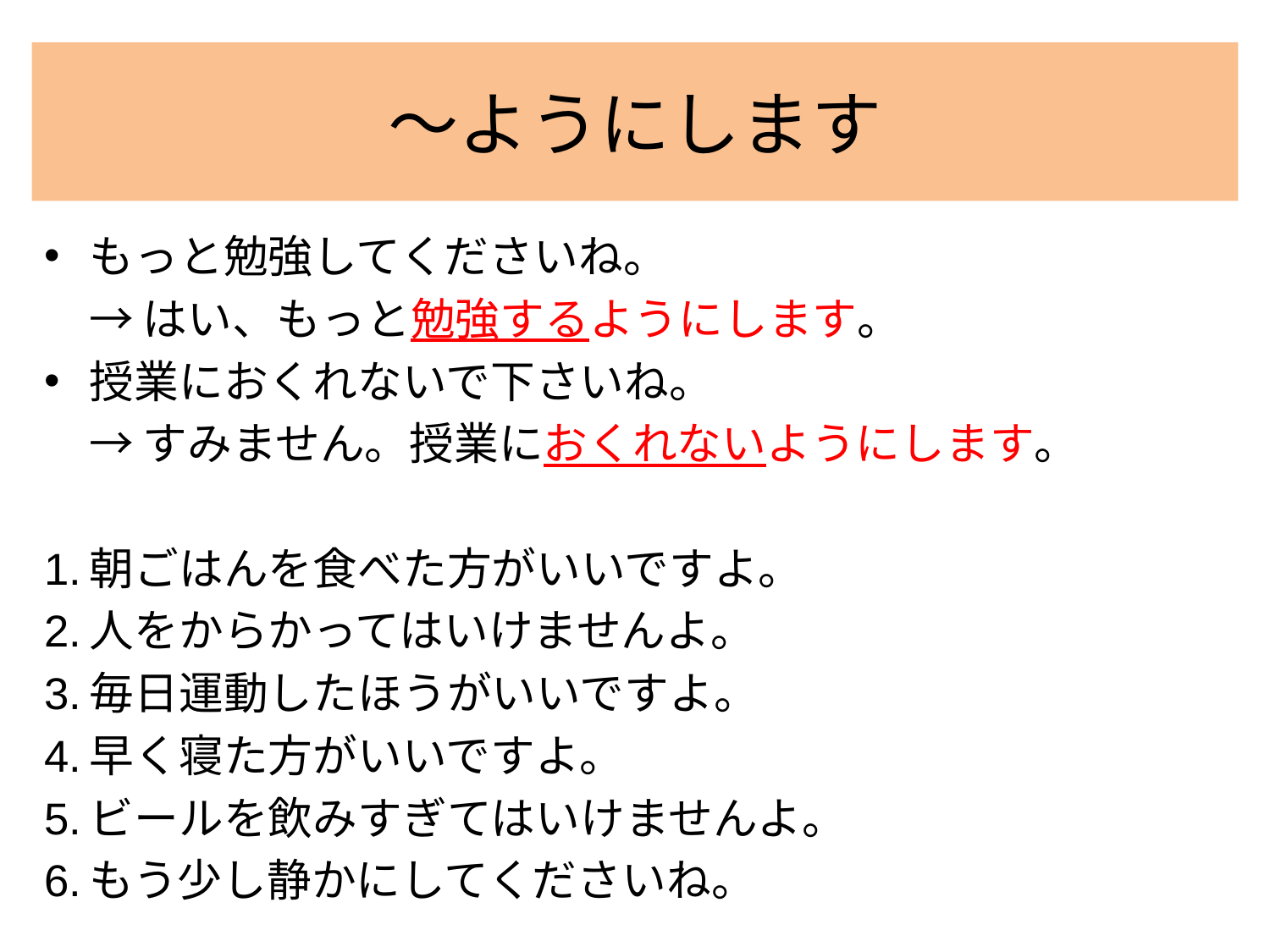

# 〜ようにします
もっと勉強してくださいね。
	→はい、もっと勉強するようにします。
授業におくれないで下さいね。
	→すみません。授業におくれないようにします。

朝ごはんを食べた方がいいですよ。
人をからかってはいけませんよ。
毎日運動したほうがいいですよ。
早く寝た方がいいですよ。
ビールを飲みすぎてはいけませんよ。
もう少し静かにしてくださいね。